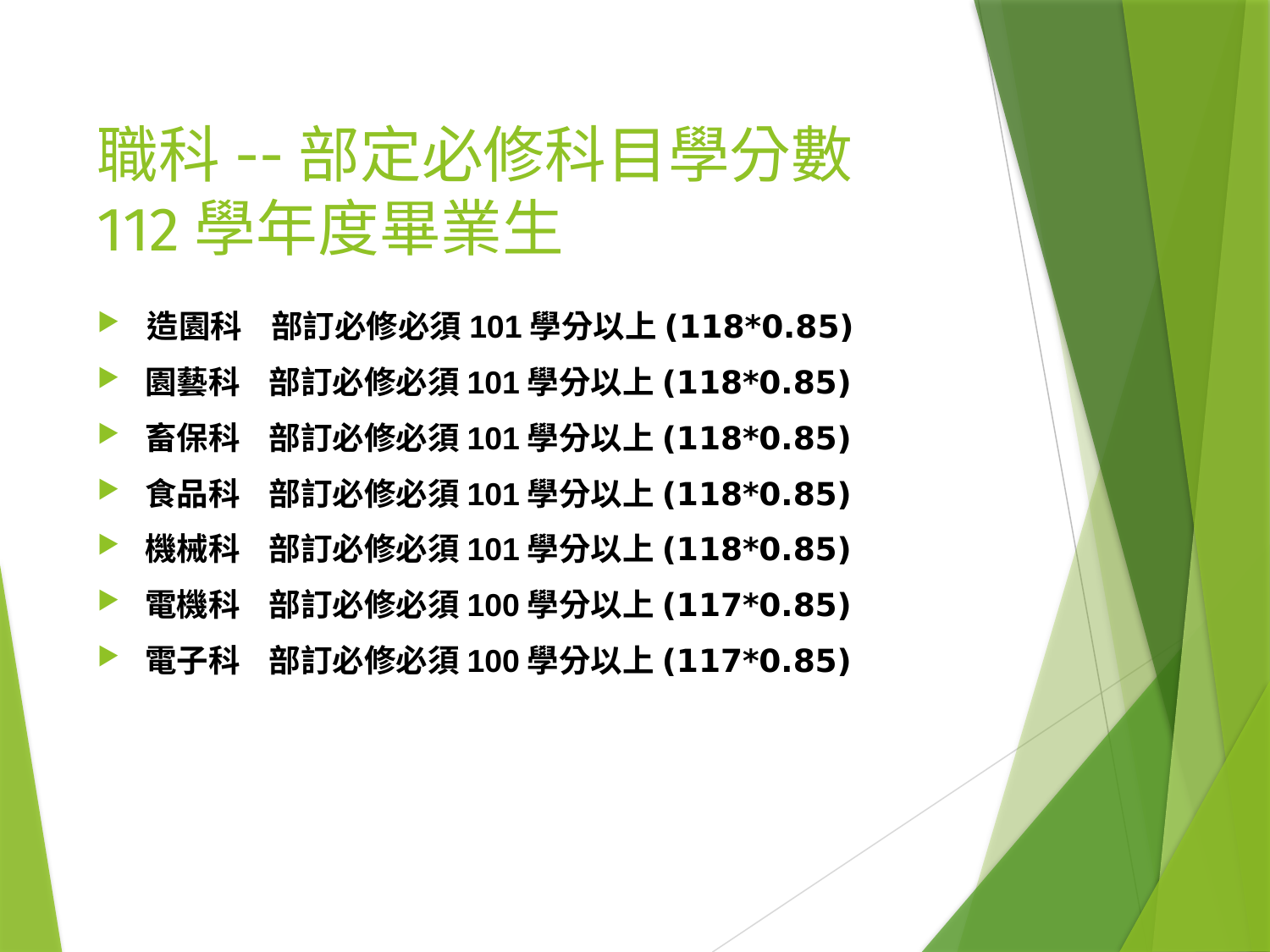

# 職科--部定必修科目學分數 112學年度畢業生
造園科    部訂必修必須101學分以上(118*0.85)
園藝科    部訂必修必須101學分以上(118*0.85)
畜保科    部訂必修必須101學分以上(118*0.85)
食品科    部訂必修必須101學分以上(118*0.85)
機械科    部訂必修必須101學分以上(118*0.85)
電機科    部訂必修必須100學分以上(117*0.85)
電子科    部訂必修必須100學分以上(117*0.85)